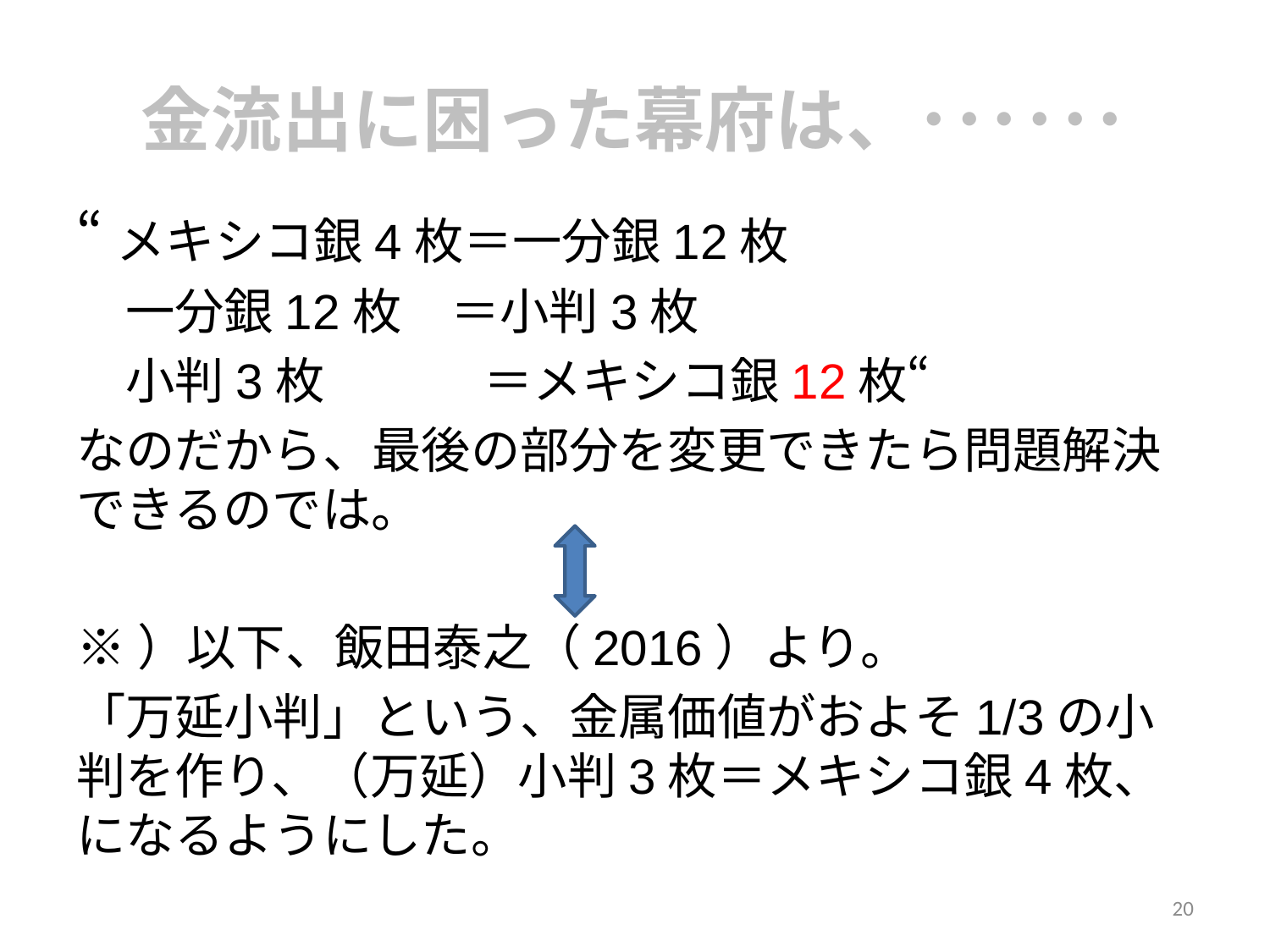

# 金流出に困った幕府は、･･････
“メキシコ銀4枚＝一分銀12枚
　一分銀12枚　＝小判3枚
　小判3枚　　　 ＝メキシコ銀12枚“
なのだから、最後の部分を変更できたら問題解決できるのでは。

※）以下、飯田泰之（2016）より。
「万延小判」という、金属価値がおよそ1/3の小判を作り、（万延）小判3枚＝メキシコ銀4枚、になるようにした。

20